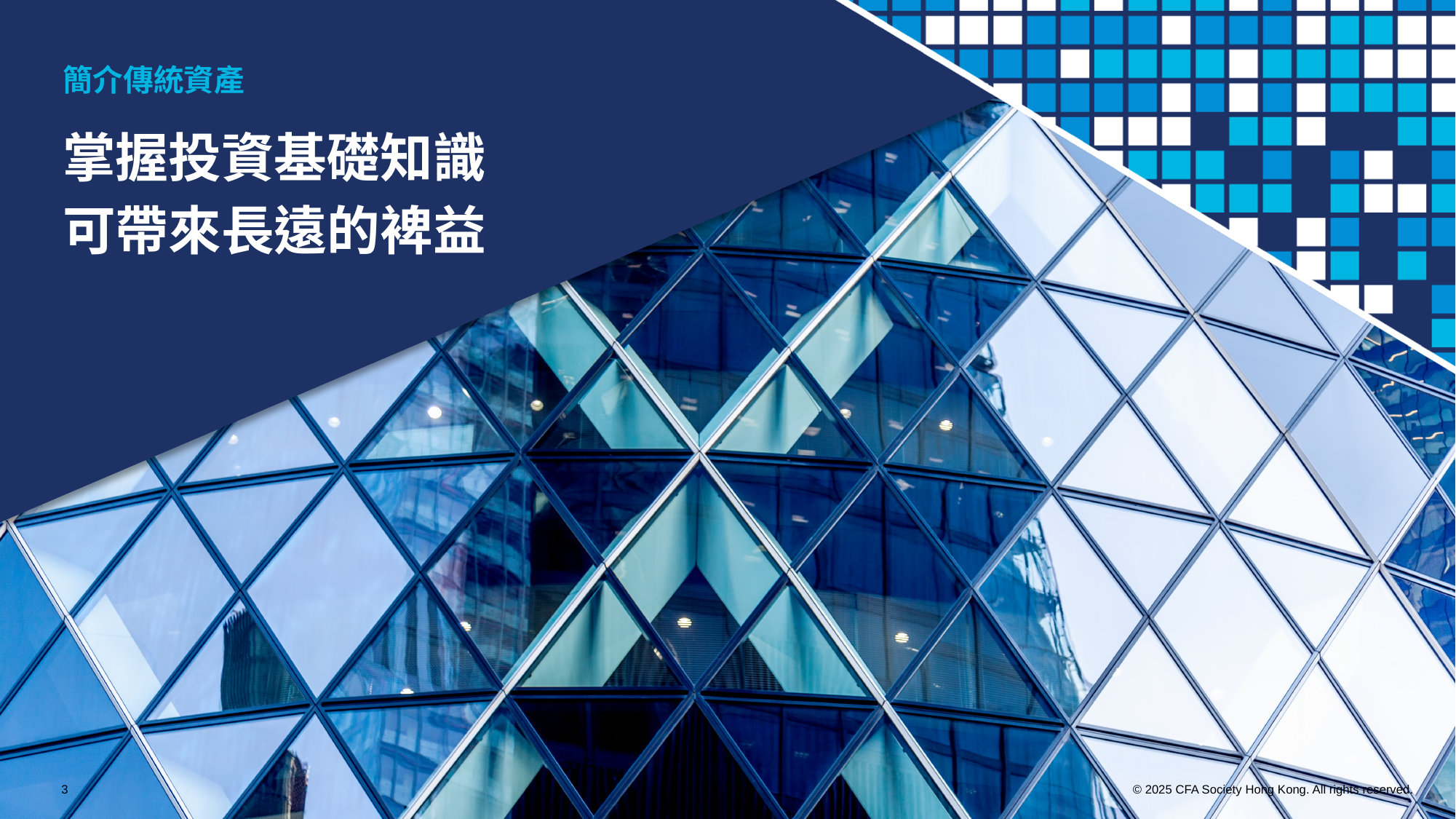

簡介傳統資產
掌握投資基礎知識
可帶來長遠的裨益
3
© 2025 CFA Society Hong Kong. All rights reserved.